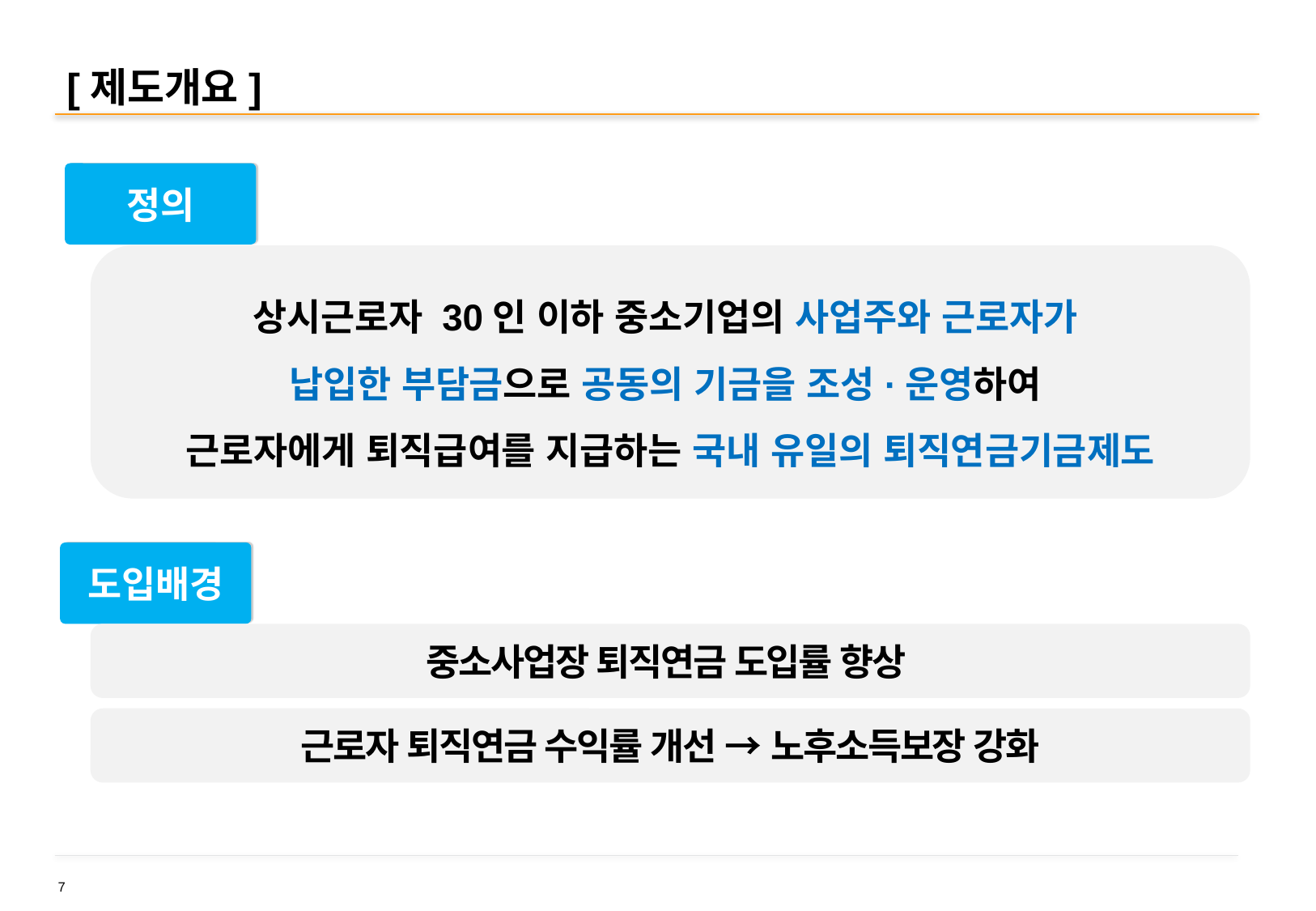

# [제도개요]
정의
상시근로자 30인 이하 중소기업의 사업주와 근로자가
납입한 부담금으로 공동의 기금을 조성 ∙ 운영하여
근로자에게 퇴직급여를 지급하는 국내 유일의 퇴직연금기금제도
도입배경
중소사업장 퇴직연금 도입률 향상
근로자 퇴직연금 수익률 개선 → 노후소득보장 강화